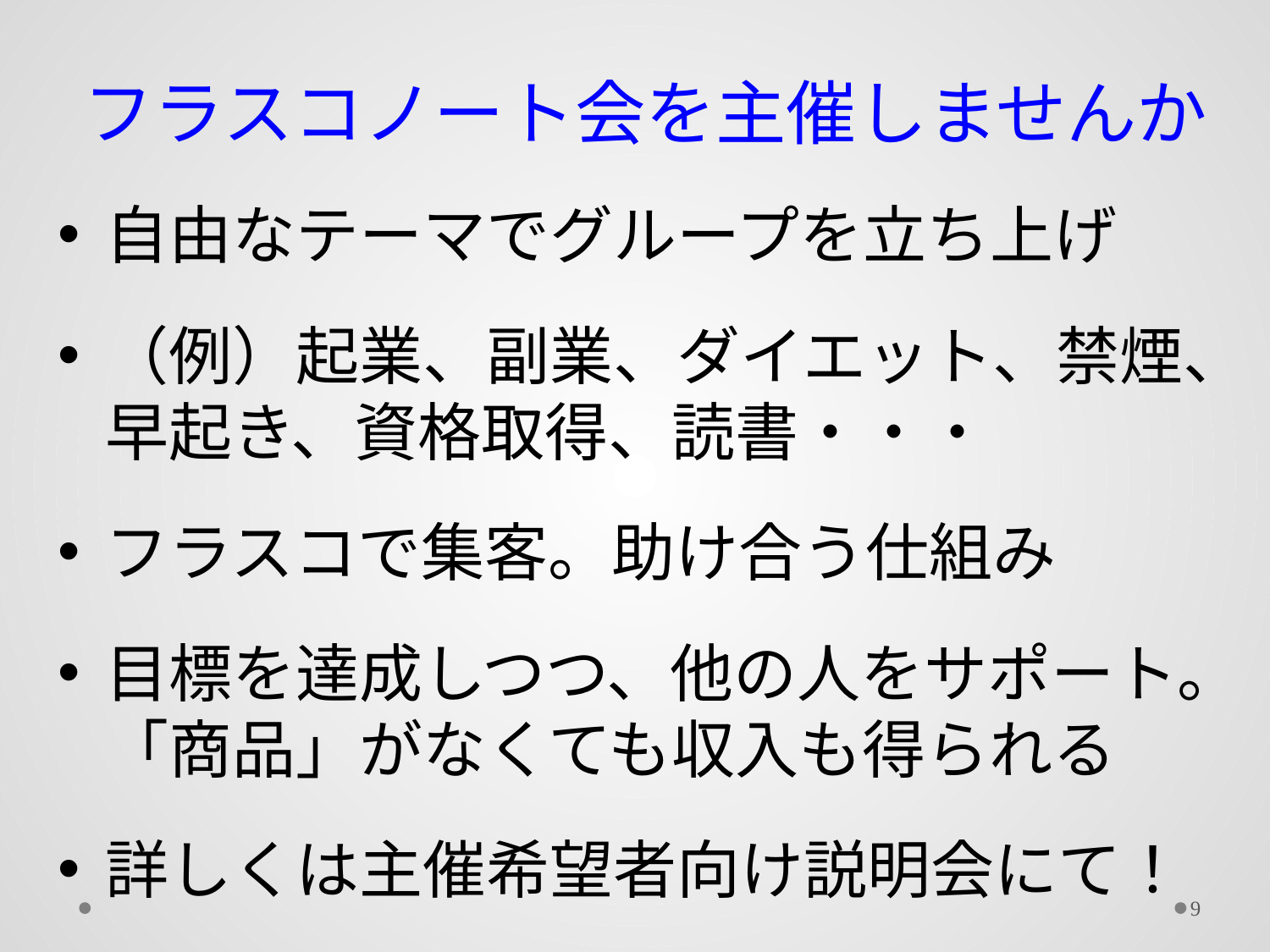

# フラスコノート会を主催しませんか
自由なテーマでグループを立ち上げ
（例）起業、副業、ダイエット、禁煙、早起き、資格取得、読書・・・
フラスコで集客。助け合う仕組み
目標を達成しつつ、他の人をサポート。「商品」がなくても収入も得られる
詳しくは主催希望者向け説明会にて！
9